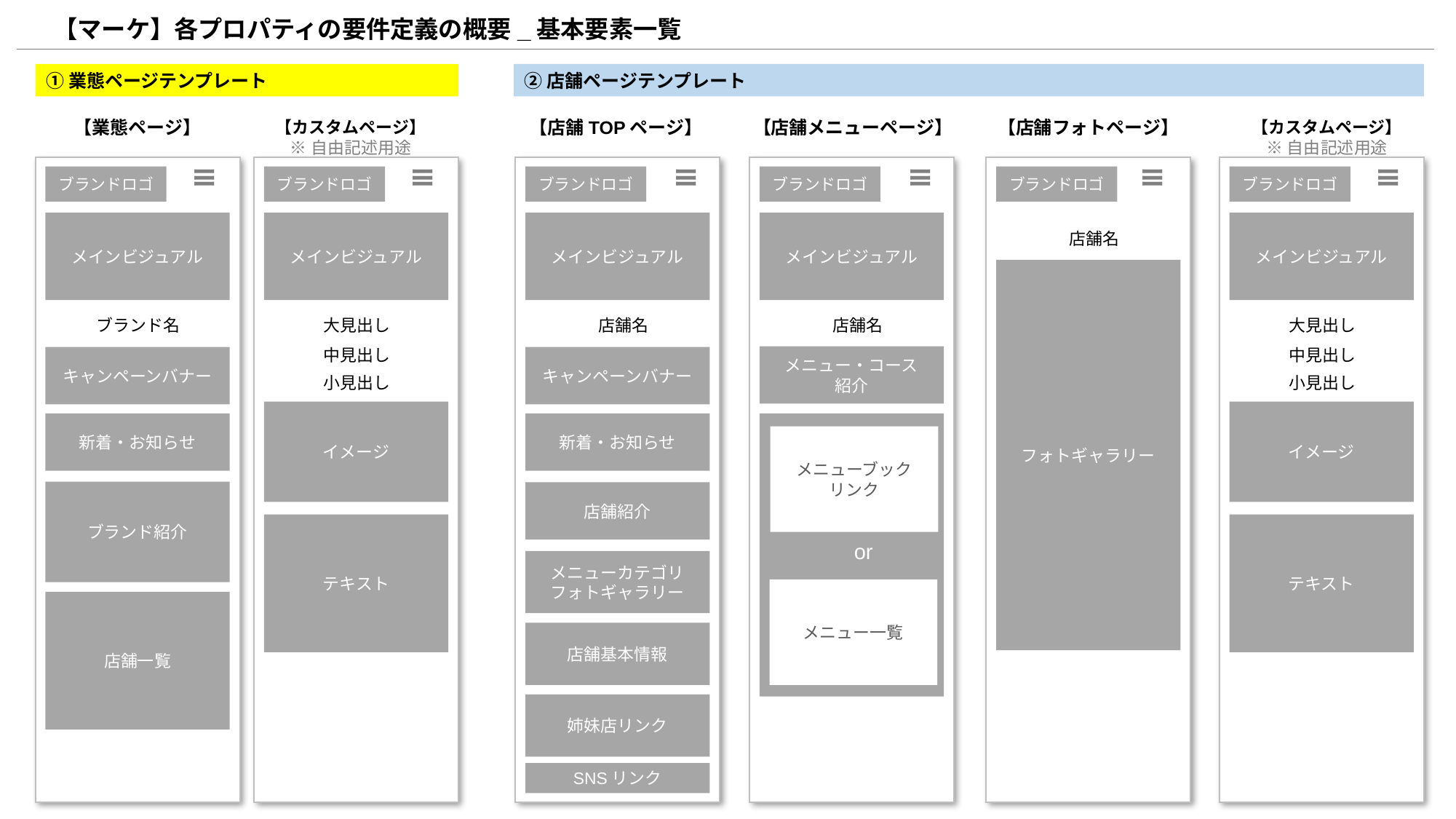

【マーケ】各プロパティの要件定義の概要_基本要素一覧
①業態ページテンプレート
②店舗ページテンプレート
【業態ページ】
【店舗TOPページ】
【店舗メニューページ】
【店舗フォトページ】
【カスタムページ】
※自由記述用途
【カスタムページ】
※自由記述用途

ブランドロゴ
ブランドロゴ
ブランドロゴ
ブランドロゴ
ブランドロゴ
ブランドロゴ
ーーー
ーーー
ーーー
ーーー
ーーー
ーーー
メインビジュアル
メインビジュアル
メインビジュアル
メインビジュアル
メインビジュアル
店舗名
フォトギャラリー
ブランド名
大見出し
店舗名
店舗名
大見出し
中見出し
中見出し
メニュー・コース
紹介
キャンペーンバナー
キャンペーンバナー
小見出し
小見出し
イメージ
イメージ
新着・お知らせ
新着・お知らせ

メニューブック
リンク
ブランド紹介
店舗紹介
テキスト
テキスト
or
メニューカテゴリフォトギャラリー
メニュー一覧
店舗一覧
店舗基本情報
姉妹店リンク
SNSリンク